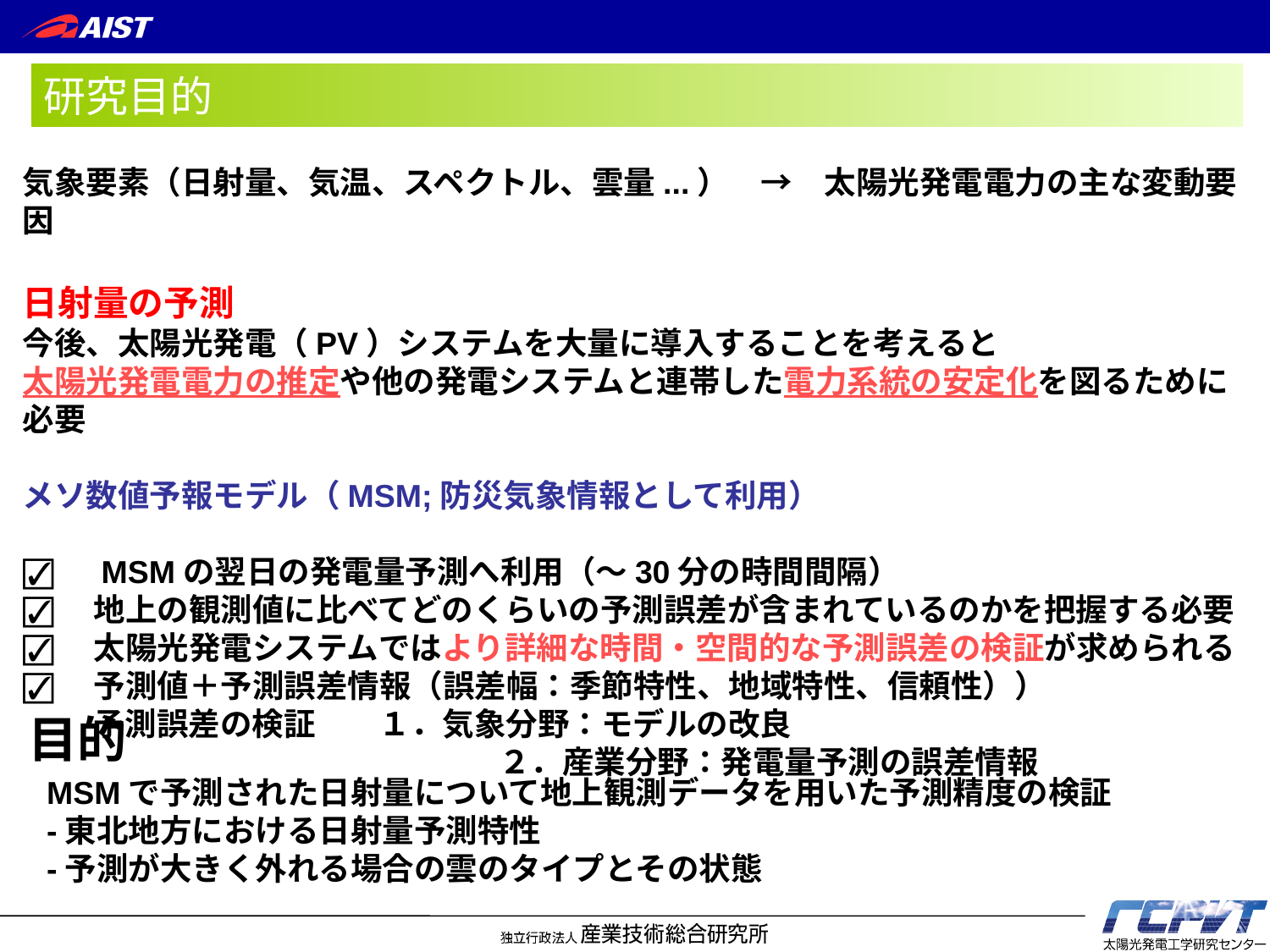

研究目的
気象要素（日射量、気温、スペクトル、雲量...）　→　太陽光発電電力の主な変動要因

日射量の予測
今後、太陽光発電（PV）システムを大量に導入することを考えると
太陽光発電電力の推定や他の発電システムと連帯した電力系統の安定化を図るために必要

メソ数値予報モデル（MSM;防災気象情報として利用）

☑　MSMの翌日の発電量予測へ利用（～30分の時間間隔）
☑　地上の観測値に比べてどのくらいの予測誤差が含まれているのかを把握する必要
☑　太陽光発電システムではより詳細な時間・空間的な予測誤差の検証が求められる
☑　予測値＋予測誤差情報（誤差幅：季節特性、地域特性、信頼性））
　　 予測誤差の検証　　１．気象分野：モデルの改良
　　　　　　　　　　　　　　　２．産業分野：発電量予測の誤差情報

目的
MSMで予測された日射量について地上観測データを用いた予測精度の検証
-東北地方における日射量予測特性
-予測が大きく外れる場合の雲のタイプとその状態